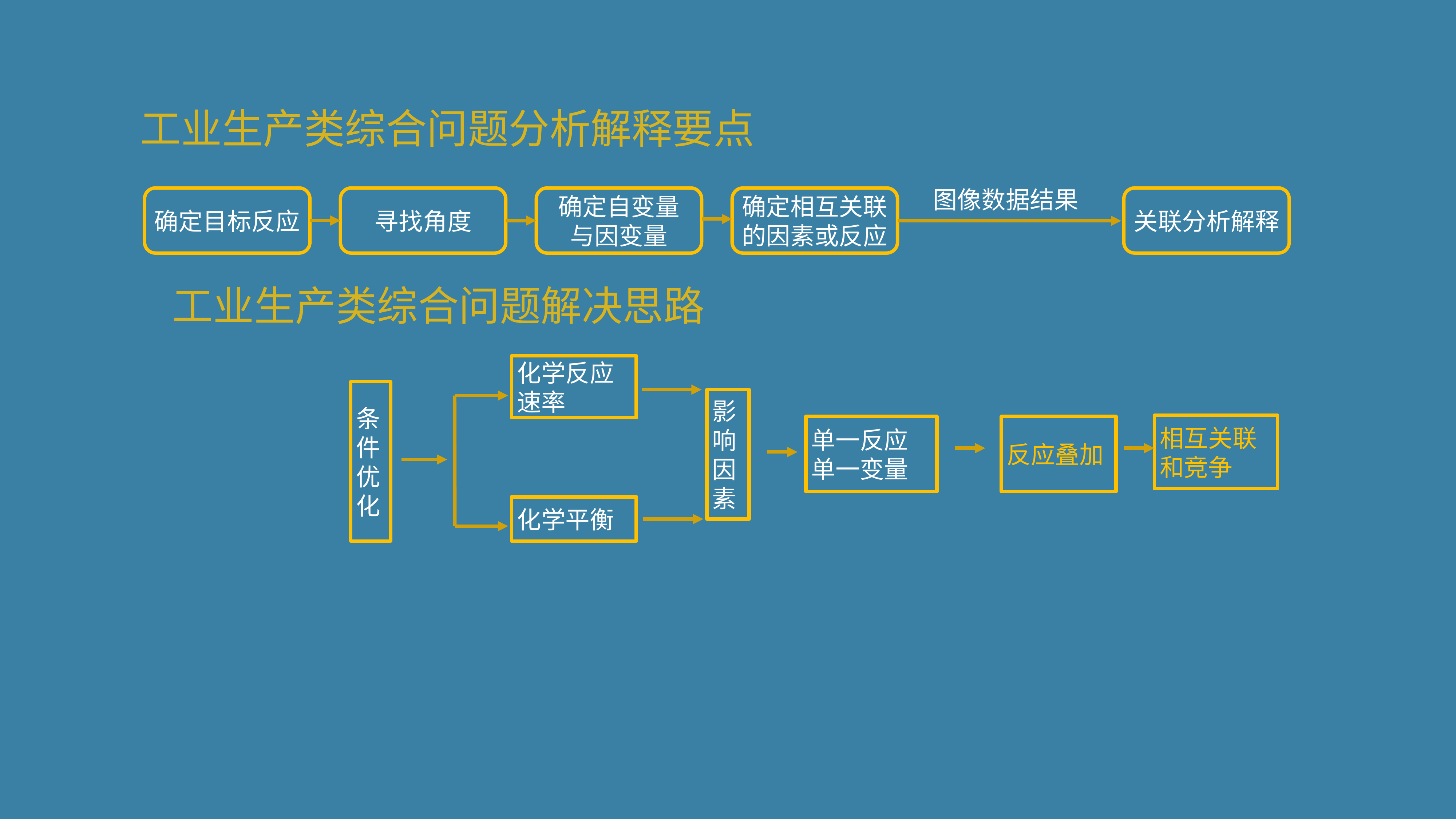

工业生产类综合问题分析解释要点
图像数据结果
确定目标反应
寻找角度
确定自变量
与因变量
确定相互关联的因素或反应
关联分析解释
工业生产类综合问题解决思路
化学反应速率
条件优化
影响因素
相互关联和竞争

反应叠加

单一反应单一变量
化学平衡